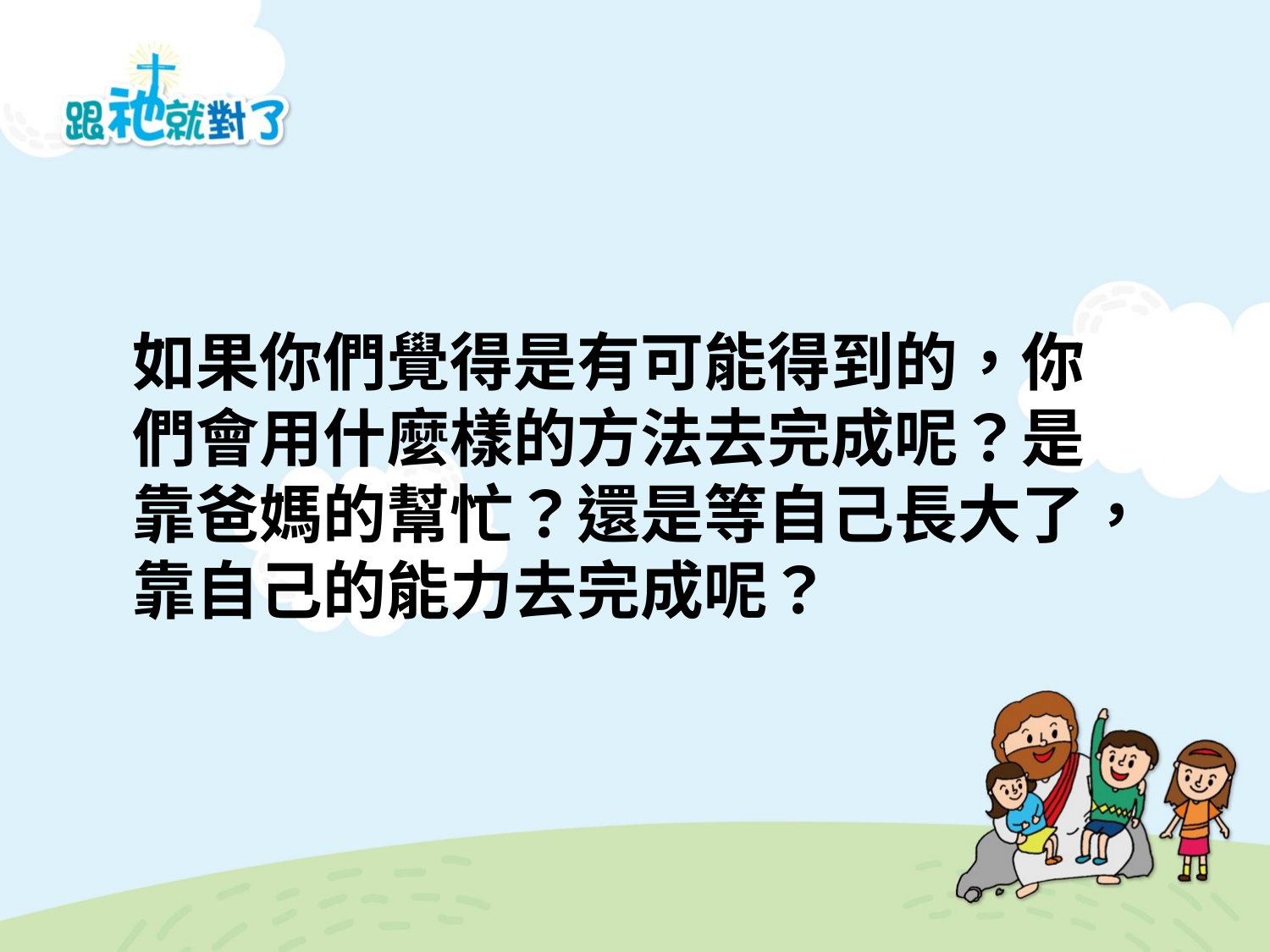

如果你們覺得是有可能得到的，你們會用什麼樣的方法去完成呢？是靠爸媽的幫忙？還是等自己長大了，靠自己的能力去完成呢？